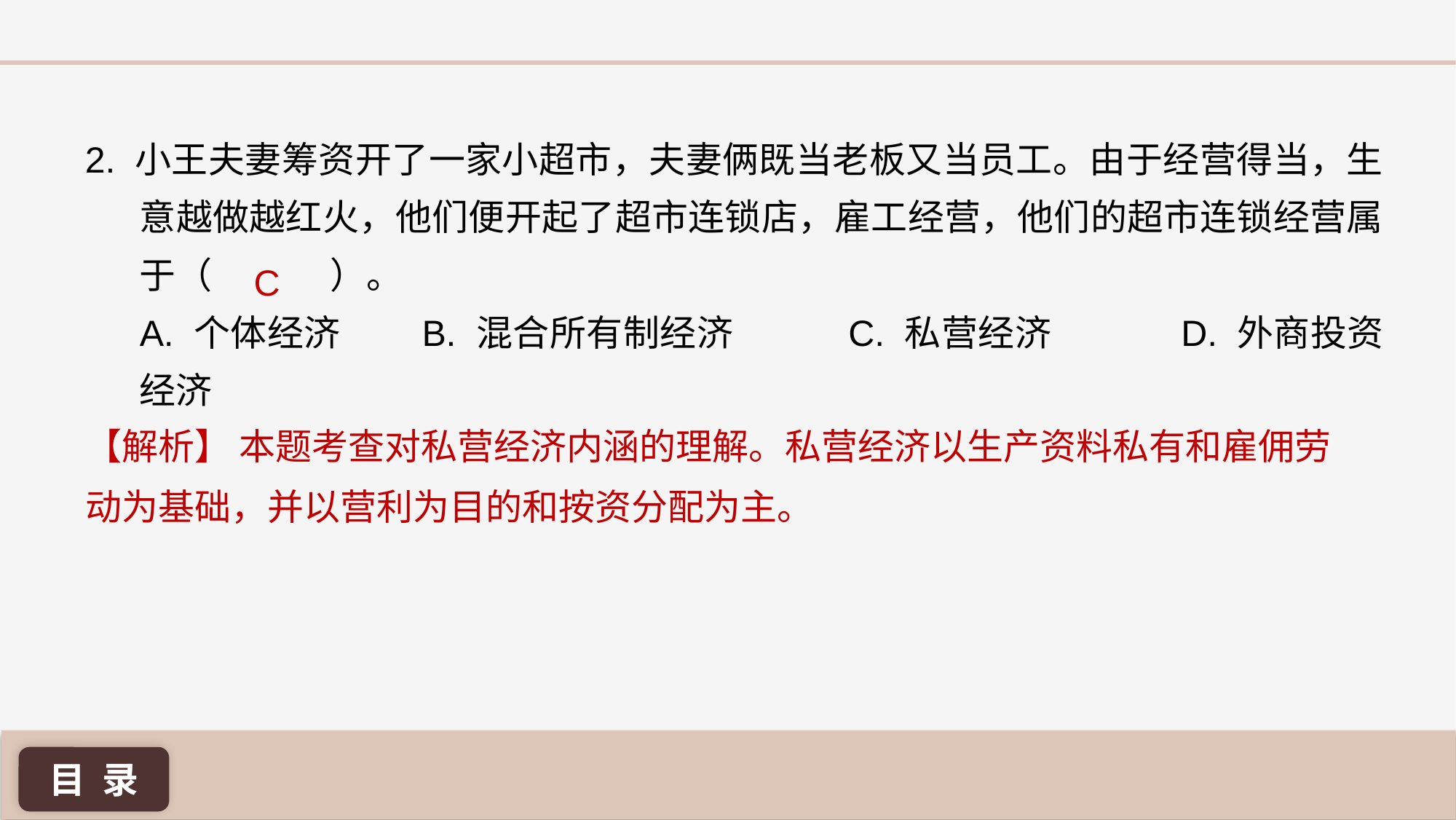

2. 小王夫妻筹资开了一家小超市，夫妻俩既当老板又当员工。由于经营得当，生意越做越红火，他们便开起了超市连锁店，雇工经营，他们的超市连锁经营属于（	          ）。
A. 个体经济 	      B. 混合所有制经济	    C. 私营经济 	    D. 外商投资经济
C
【解析】 本题考查对私营经济内涵的理解。私营经济以生产资料私有和雇佣劳动为基础，并以营利为目的和按资分配为主。